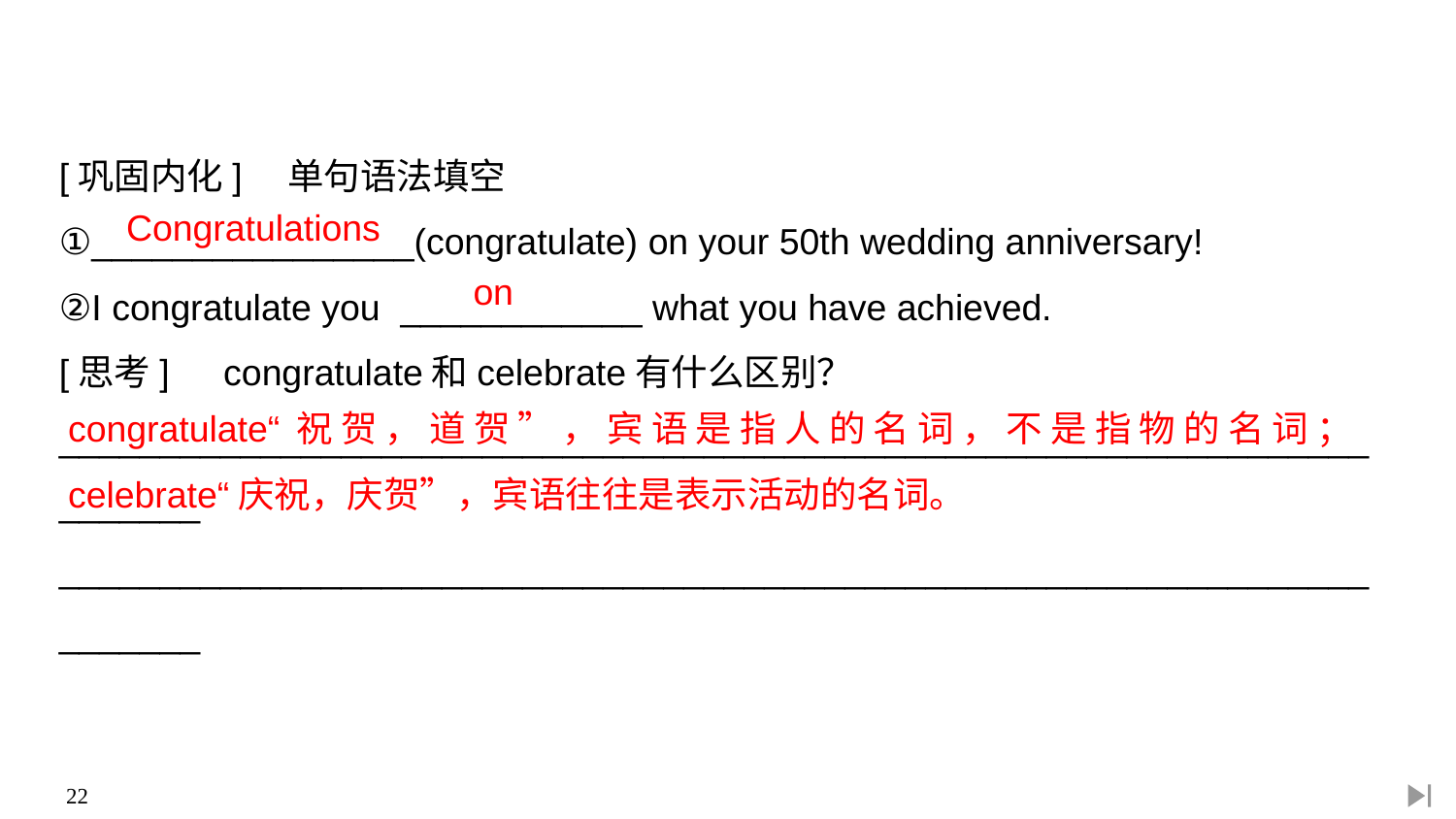

[巩固内化]　单句语法填空
①________________(congratulate) on your 50th wedding anniversary!
②I congratulate you  ____________ what you have achieved.
[思考]　congratulate和celebrate有什么区别？
________________________________________________________________________
________________________________________________________________________
Congratulations
on
congratulate“祝贺，道贺”，宾语是指人的名词，不是指物的名词；celebrate“庆祝，庆贺”，宾语往往是表示活动的名词。